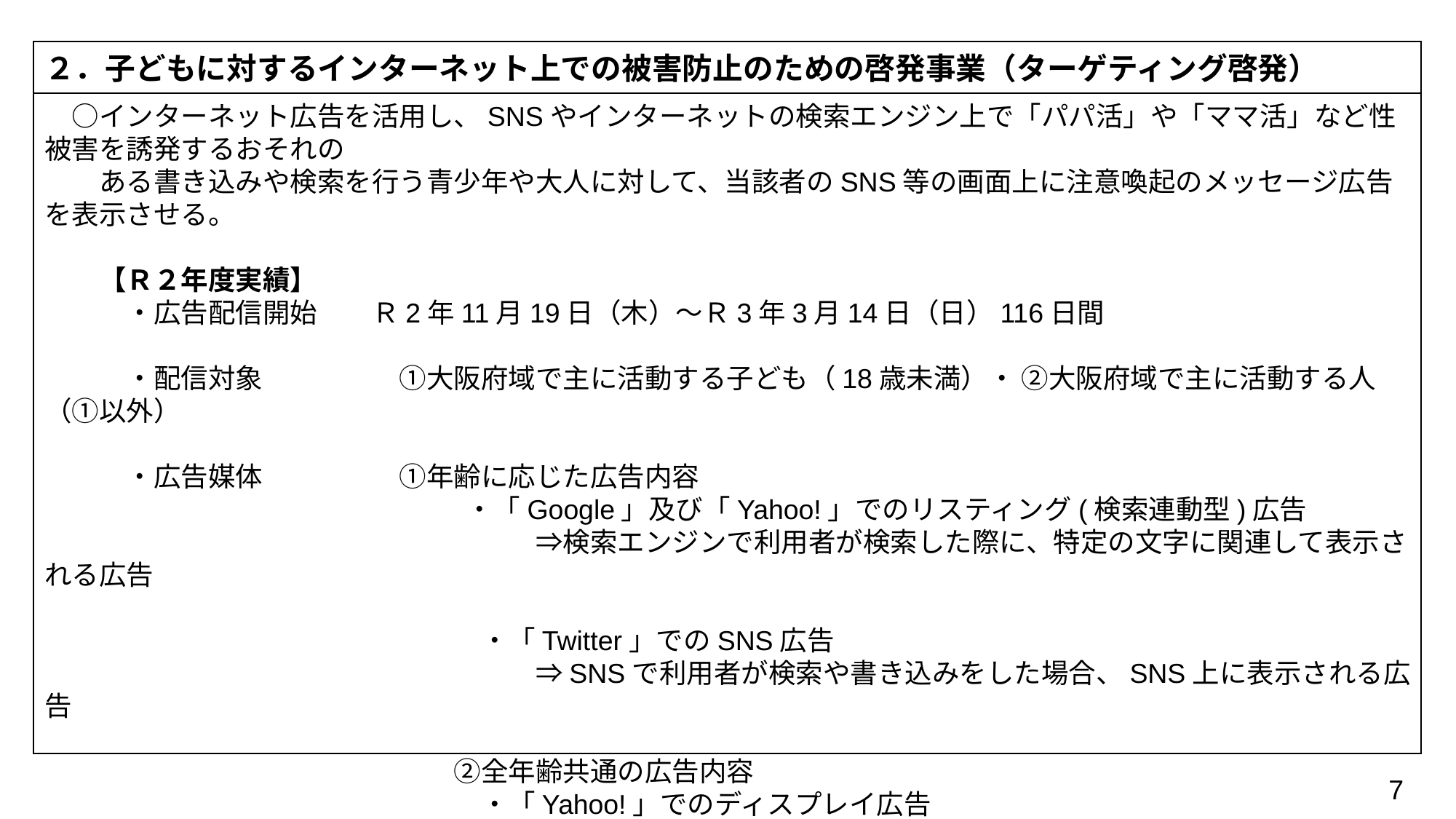

２．子どもに対するインターネット上での被害防止のための啓発事業（ターゲティング啓発）
　○インターネット広告を活用し、SNSやインターネットの検索エンジン上で「パパ活」や「ママ活」など性被害を誘発するおそれの
　　ある書き込みや検索を行う青少年や大人に対して、当該者のSNS等の画面上に注意喚起のメッセージ広告を表示させる。

　　【Ｒ２年度実績】
　　　・広告配信開始　　Ｒ2年11月19日（木）～Ｒ3年3月14日（日）116日間

　　　・配信対象　　　　　①大阪府域で主に活動する子ども（18歳未満）・ ②大阪府域で主に活動する人（①以外）

　　　・広告媒体　　　　　①年齢に応じた広告内容
　　　　　　　　　　　　　　　  ・「Google」及び「Yahoo!」でのリスティング(検索連動型)広告
　　　　　　　　　　　　　　　　　　⇒検索エンジンで利用者が検索した際に、特定の文字に関連して表示される広告

　　　　　　　　　　　　　　　　・「Twitter」でのSNS広告
　　　　　　　　　　　　　　　　　　⇒SNSで利用者が検索や書き込みをした場合、SNS上に表示される広告

　　　　　　　　　　　　　　　②全年齢共通の広告内容
　　　　　　　　　　　　　　　　・「Yahoo!」でのディスプレイ広告
　　　　　　　　　　　　　　　　　　⇒「Yahoo! Japan」や提携サイトのページで利用者の閲覧履歴により、表示される広告

7